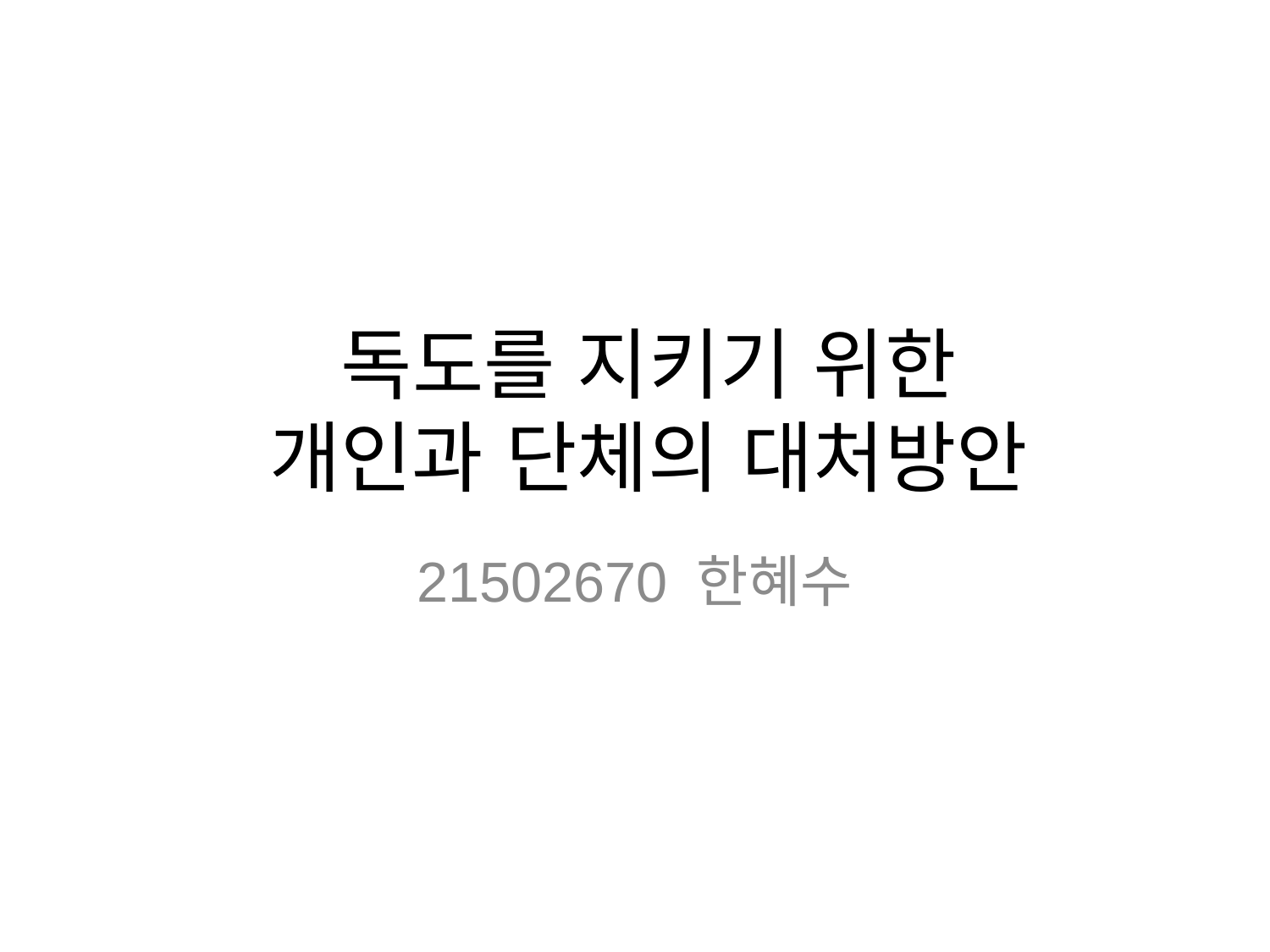

# 독도를 지키기 위한 개인과 단체의 대처방안
21502670 한혜수